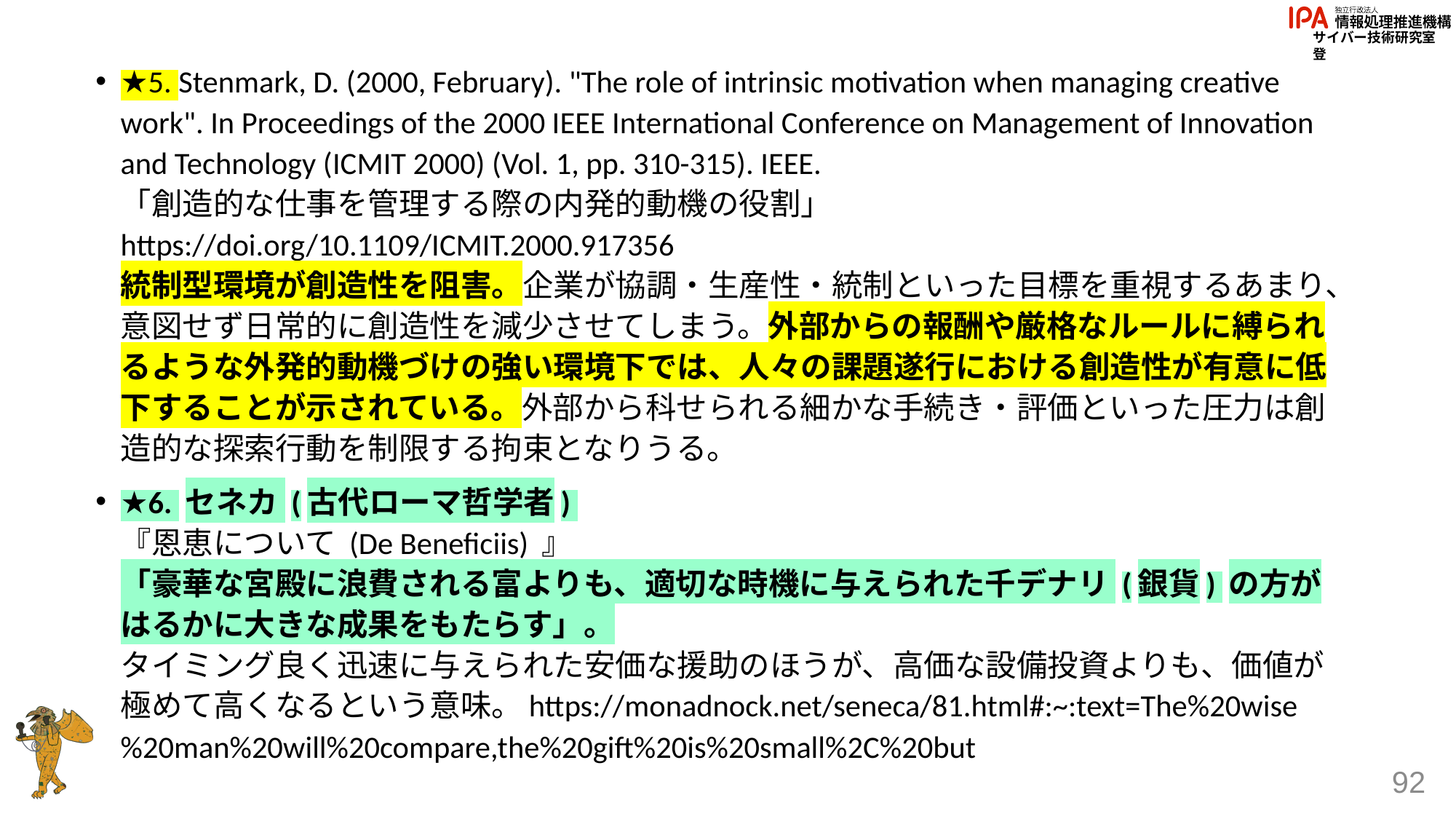

★5. Stenmark, D. (2000, February). "The role of intrinsic motivation when managing creative work". In Proceedings of the 2000 IEEE International Conference on Management of Innovation and Technology (ICMIT 2000) (Vol. 1, pp. 310-315). IEEE.
「創造的な仕事を管理する際の内発的動機の役割」
https://doi.org/10.1109/ICMIT.2000.917356
統制型環境が創造性を阻害。企業が協調・生産性・統制といった目標を重視するあまり、意図せず日常的に創造性を減少させてしまう。外部からの報酬や厳格なルールに縛られるような外発的動機づけの強い環境下では、人々の課題遂行における創造性が有意に低下することが示されている。外部から科せられる細かな手続き・評価といった圧力は創造的な探索行動を制限する拘束となりうる。
★6. セネカ (古代ローマ哲学者)
『恩恵について (De Beneficiis) 』
「豪華な宮殿に浪費される富よりも、適切な時機に与えられた千デナリ (銀貨) の方がはるかに大きな成果をもたらす」。
タイミング良く迅速に与えられた安価な援助のほうが、高価な設備投資よりも、価値が極めて高くなるという意味。https://monadnock.net/seneca/81.html#:~:text=The%20wise%20man%20will%20compare,the%20gift%20is%20small%2C%20but

92